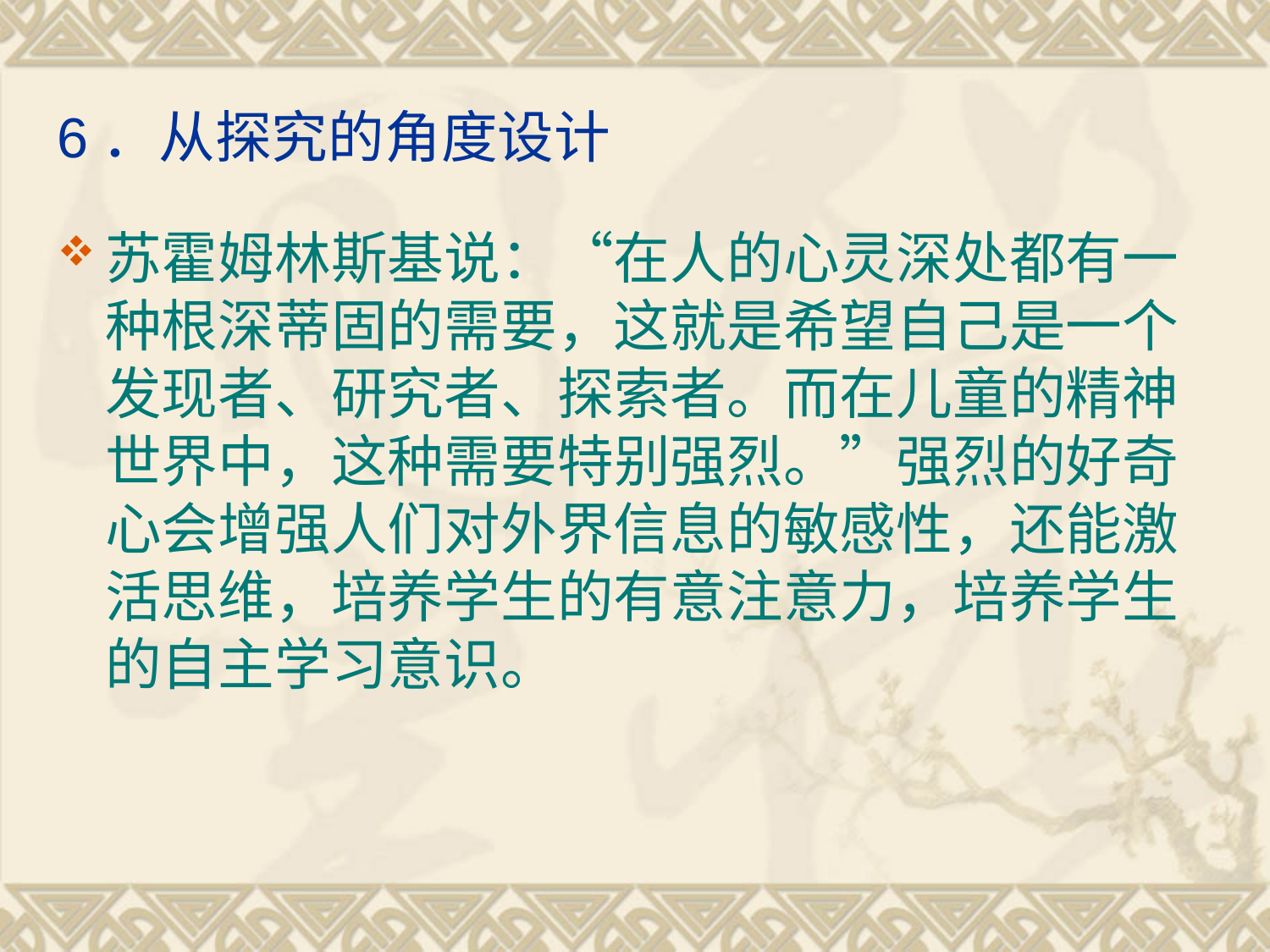

# 6．从探究的角度设计
苏霍姆林斯基说：“在人的心灵深处都有一种根深蒂固的需要，这就是希望自己是一个发现者、研究者、探索者。而在儿童的精神世界中，这种需要特别强烈。”强烈的好奇心会增强人们对外界信息的敏感性，还能激活思维，培养学生的有意注意力，培养学生的自主学习意识。